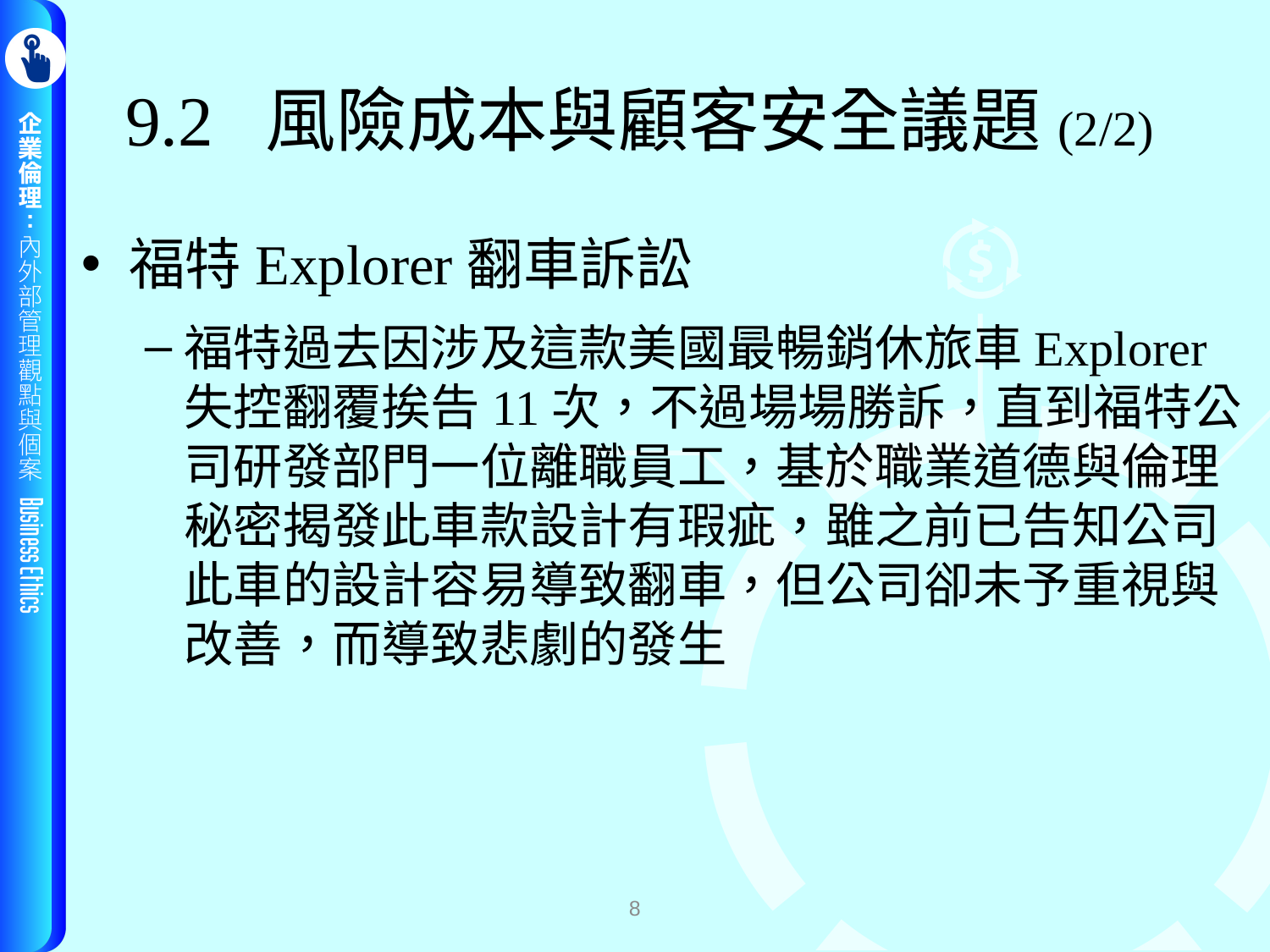

# 9.2  風險成本與顧客安全議題(2/2)
福特Explorer翻車訴訟
福特過去因涉及這款美國最暢銷休旅車Explorer失控翻覆挨告11次，不過場場勝訴，直到福特公司研發部門一位離職員工，基於職業道德與倫理秘密揭發此車款設計有瑕疵，雖之前已告知公司此車的設計容易導致翻車，但公司卻未予重視與改善，而導致悲劇的發生
8